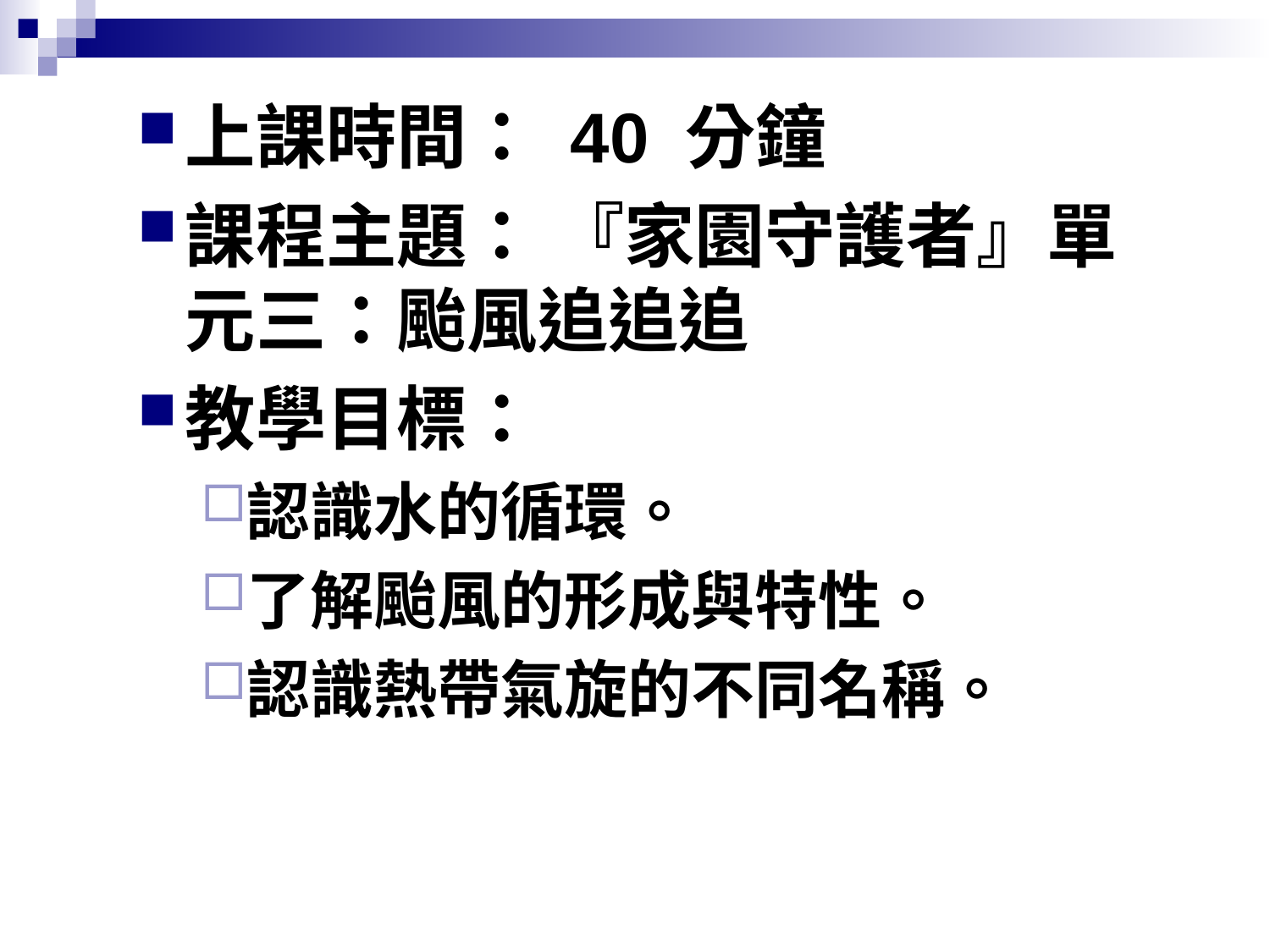

上課時間： 40 分鐘
課程主題： 『家園守護者』單元三：颱風追追追
教學目標：
認識水的循環。
了解颱風的形成與特性。
認識熱帶氣旋的不同名稱。